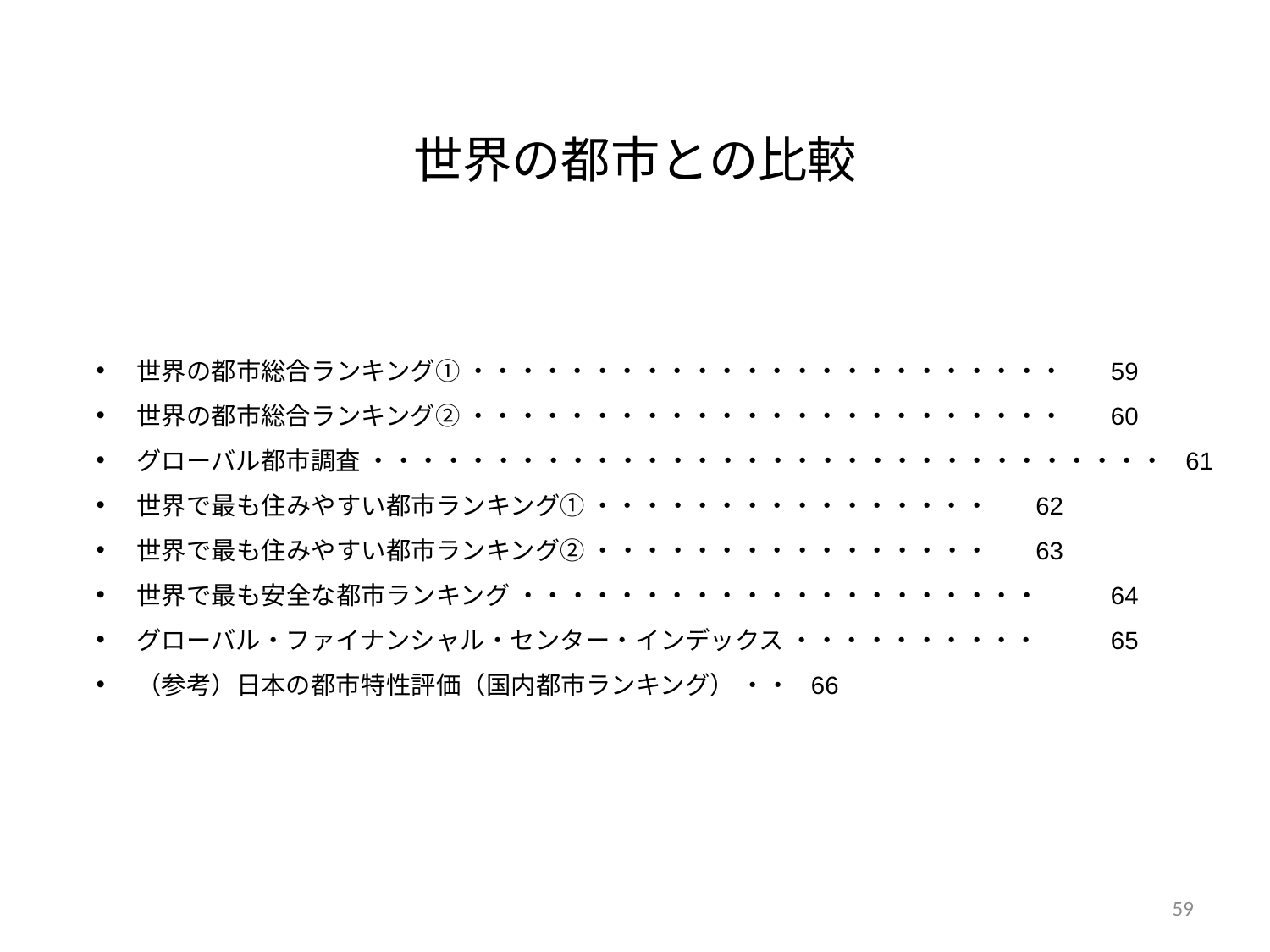

# 世界の都市との比較
世界の都市総合ランキング① ・・・・・・・・・・・・・・・・・・・・・・・・		59
世界の都市総合ランキング② ・・・・・・・・・・・・・・・・・・・・・・・・		60
グローバル都市調査 ・・・・・・・・・・・・・・・・・・・・・・・・・・・・・・・・		61
世界で最も住みやすい都市ランキング① ・・・・・・・・・・・・・・・・		62
世界で最も住みやすい都市ランキング② ・・・・・・・・・・・・・・・・		63
世界で最も安全な都市ランキング ・・・・・・・・・・・・・・・・・・・・・		64
グローバル・ファイナンシャル・センター・インデックス ・・・・・・・・・・		65
（参考）日本の都市特性評価（国内都市ランキング） ・・		66
59